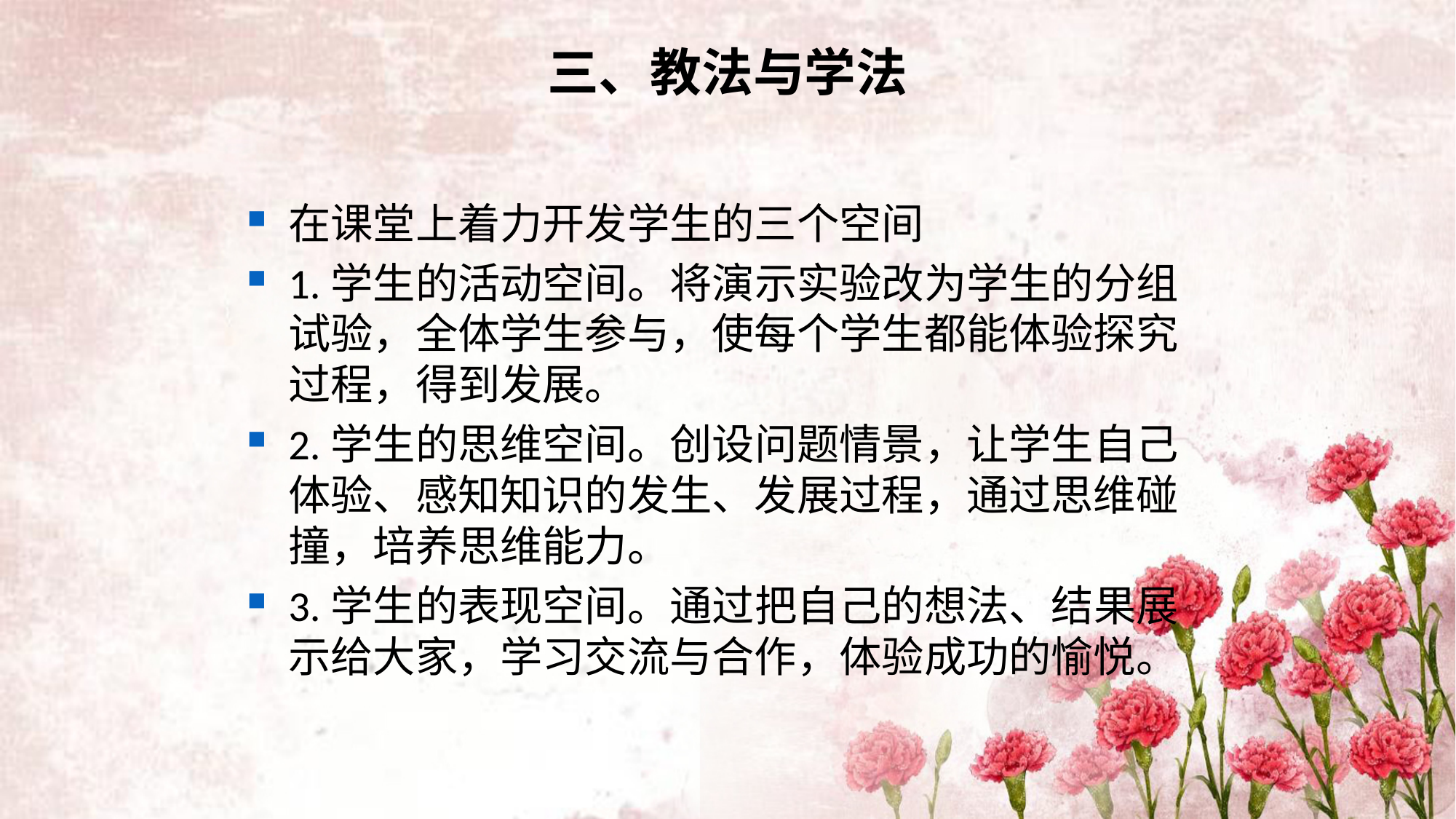

# 三、教法与学法
在课堂上着力开发学生的三个空间
1.学生的活动空间。将演示实验改为学生的分组试验，全体学生参与，使每个学生都能体验探究过程，得到发展。
2.学生的思维空间。创设问题情景，让学生自己体验、感知知识的发生、发展过程，通过思维碰撞，培养思维能力。
3.学生的表现空间。通过把自己的想法、结果展示给大家，学习交流与合作，体验成功的愉悦。